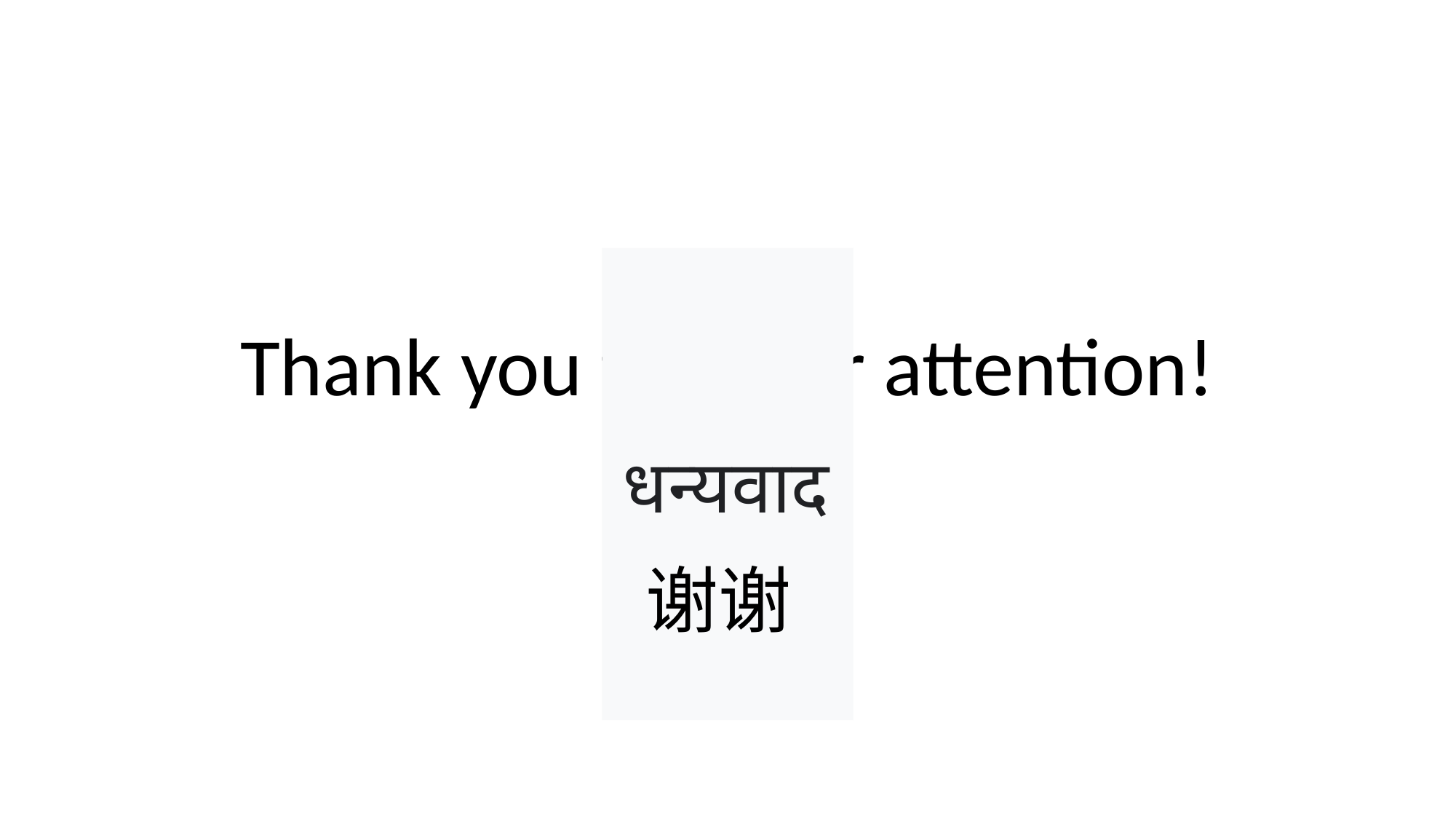

# Thank you for your attention!
धन्यवाद
谢谢